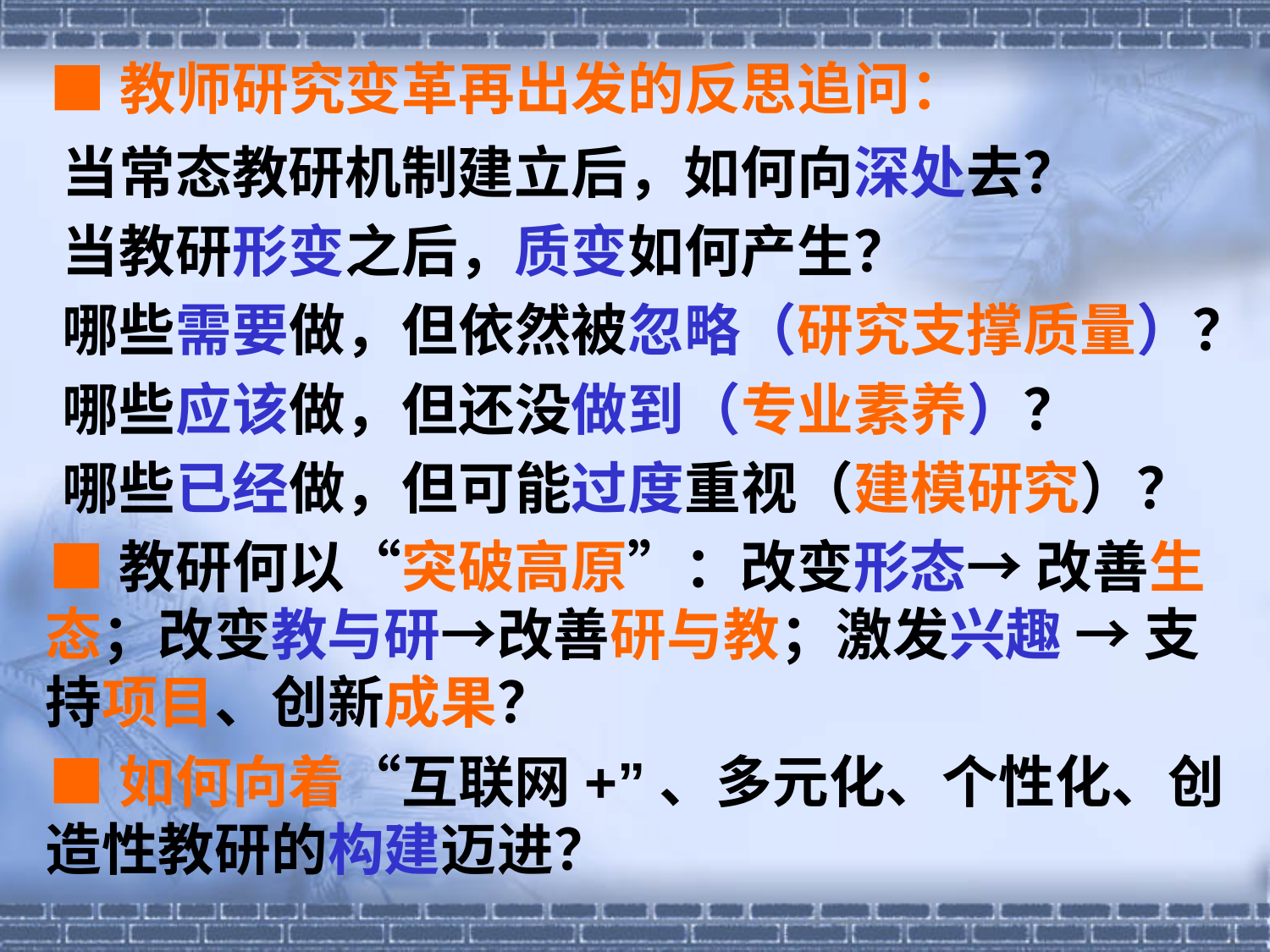

■教师研究变革再出发的反思追问：
    当常态教研机制建立后，如何向深处去？
    当教研形变之后，质变如何产生？
    哪些需要做，但依然被忽略（研究支撑质量）？
    哪些应该做，但还没做到（专业素养）？
    哪些已经做，但可能过度重视（建模研究）？
    ■教研何以“突破高原”：改变形态→ 改善生态；改变教与研→改善研与教；激发兴趣 → 支持项目、创新成果？
    ■如何向着“互联网+”、多元化、个性化、创造性教研的构建迈进？